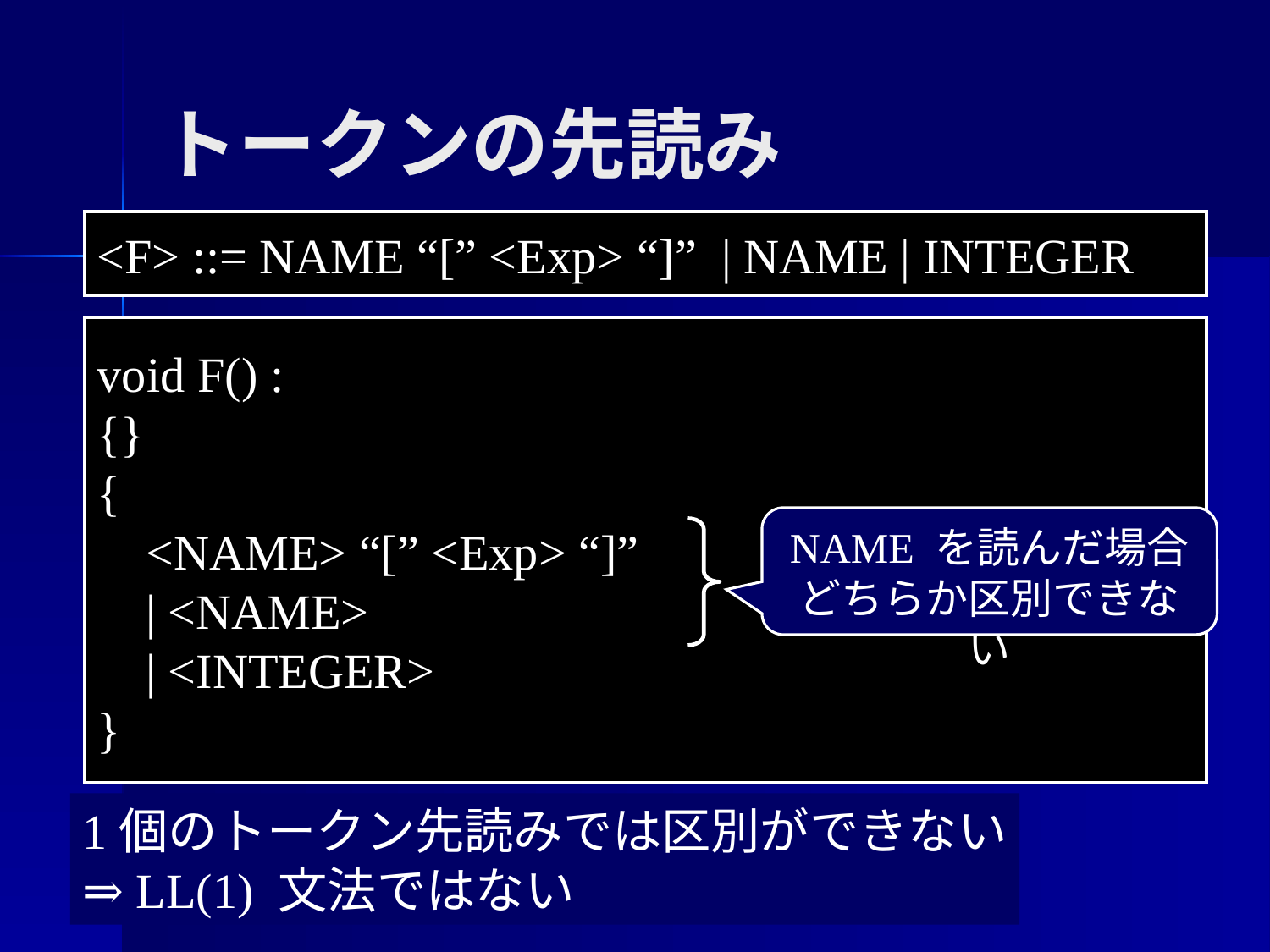

トークンの先読み
<F> ::= NAME “[” <Exp> “]”  | NAME | INTEGER
void F() :
{}
{
    <NAME> “[” <Exp> “]”
    | <NAME>
    | <INTEGER>
}
NAME を読んだ場合
どちらか区別できない

1個のトークン先読みでは区別ができない
⇒ LL(1) 文法ではない